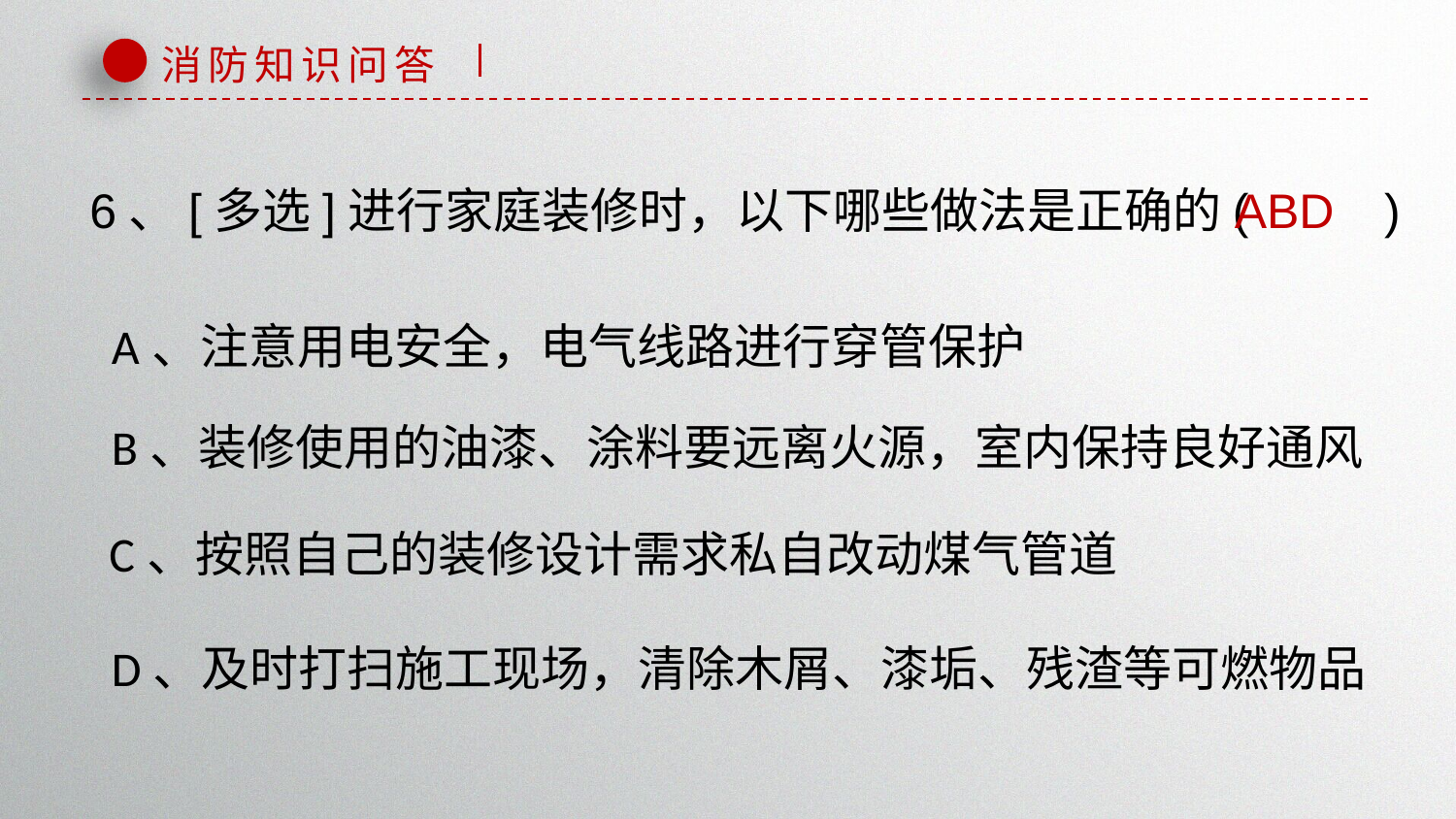

消防知识问答

发现问题是解决问题的先决条件，但仅仅满足有提出问题是不够的，提出问题的目的是为了有效解决问题。人
生就是解决一系列问题的过程。个体克服生活、学习、实践中新的矛盾时的复杂心理活动，其中主要是思维活
动。教育心理学着重研究学生学习知识、应用知识中的问题解决。
6、[多选]进行家庭装修时，以下哪些做法是正确的(          )
ABD
A、注意用电安全，电气线路进行穿管保护
B、装修使用的油漆、涂料要远离火源，室内保持良好通风
C、按照自己的装修设计需求私自改动煤气管道
D、及时打扫施工现场，清除木屑、漆垢、残渣等可燃物品